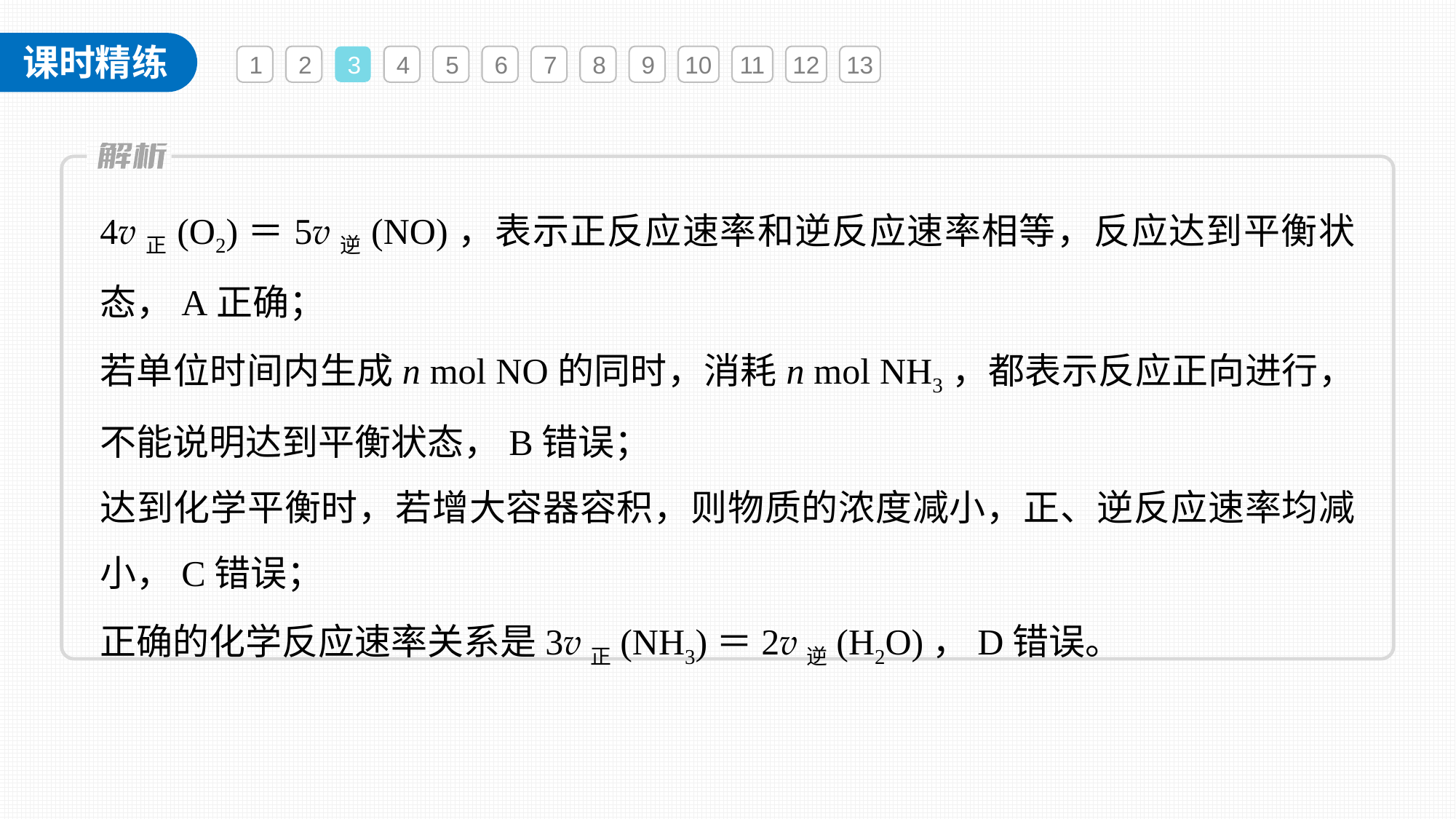

1
2
3
4
5
6
7
8
9
10
11
12
13

4v正(O2)＝5v逆(NO)，表示正反应速率和逆反应速率相等，反应达到平衡状态，A正确；
若单位时间内生成n mol NO的同时，消耗n mol NH3，都表示反应正向进行，不能说明达到平衡状态，B错误；
达到化学平衡时，若增大容器容积，则物质的浓度减小，正、逆反应速率均减小，C错误；
正确的化学反应速率关系是3v正(NH3)＝2v逆(H2O)，D错误。